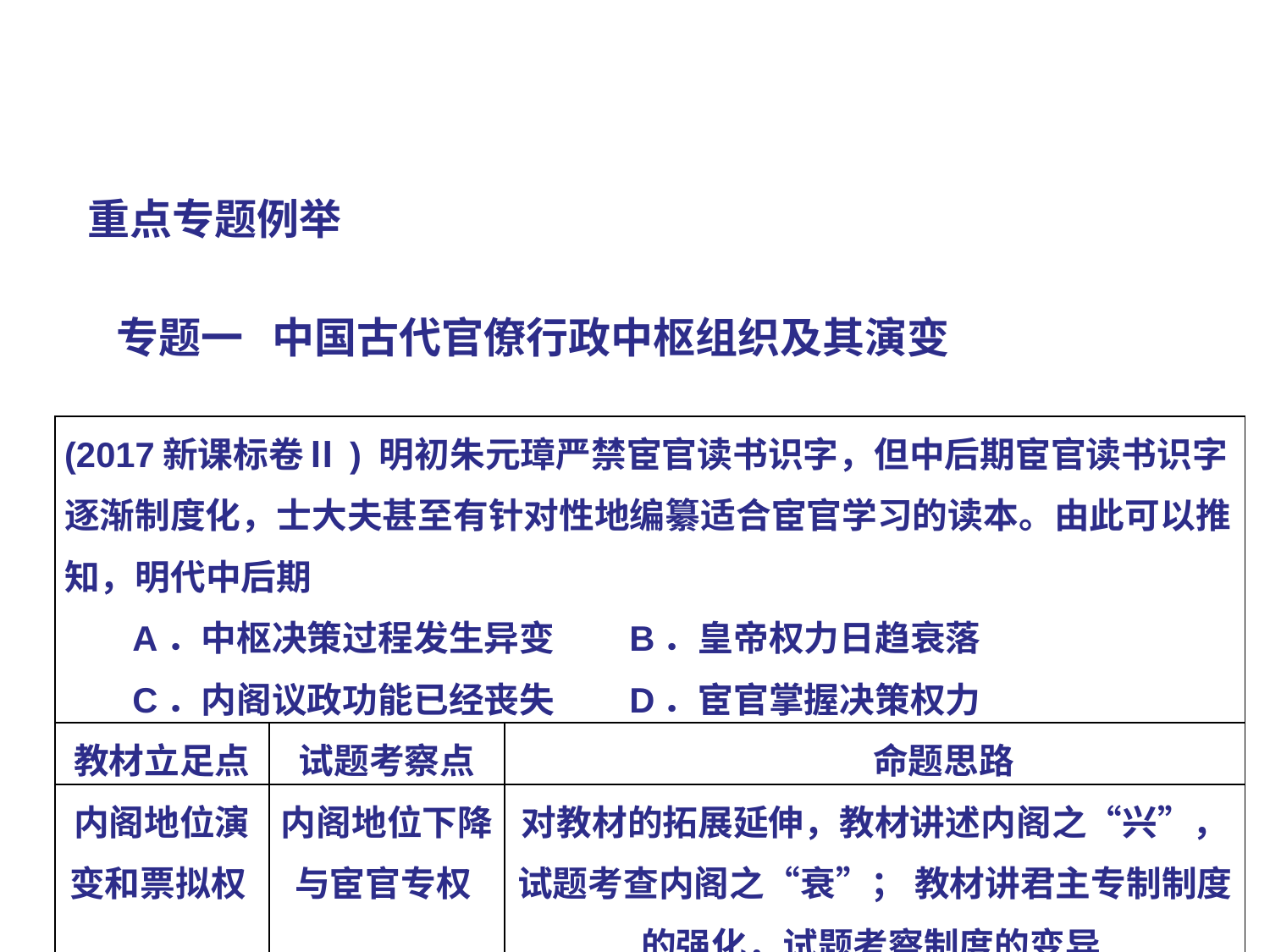

重点专题例举

  专题一   中国古代官僚行政中枢组织及其演变

| (2017新课标卷Ⅱ) 明初朱元璋严禁宦官读书识字，但中后期宦官读书识字逐渐制度化，士大夫甚至有针对性地编纂适合宦官学习的读本。由此可以推知，明代中后期 A．中枢决策过程发生异变        B．皇帝权力日趋衰落 C．内阁议政功能已经丧失        D．宦官掌握决策权力 |  |  |
| --- | --- | --- |
| 教材立足点 | 试题考察点 | 命题思路 |
| 内阁地位演变和票拟权 | 内阁地位下降与宦官专权 | 对教材的拓展延伸，教材讲述内阁之“兴”，试题考查内阁之“衰”； 教材讲君主专制制度的强化，试题考察制度的变异 |